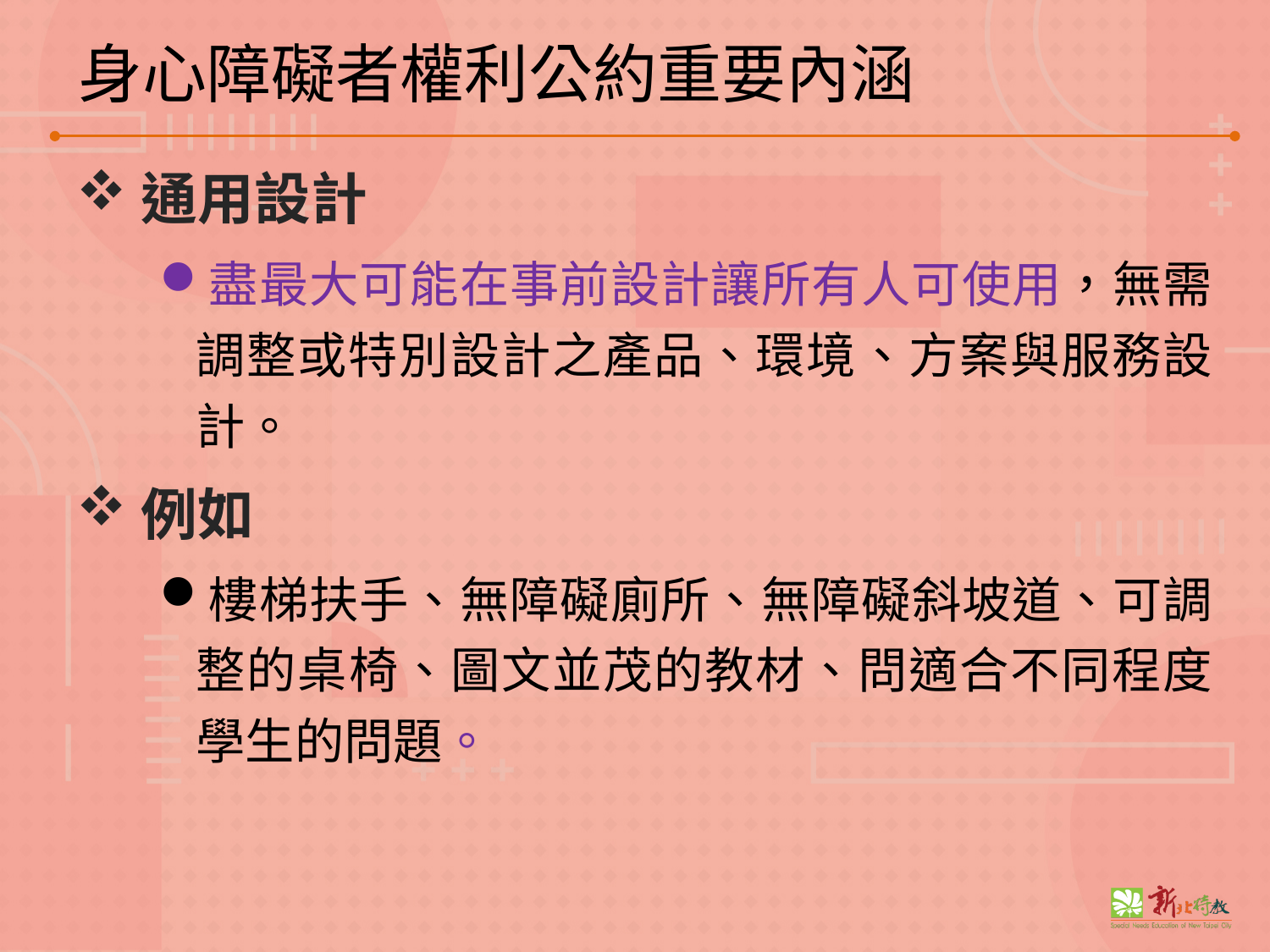

# 身心障礙者權利公約重要內涵
通用設計
盡最大可能在事前設計讓所有人可使用，無需調整或特別設計之產品、環境、方案與服務設計。
例如
樓梯扶手、無障礙廁所、無障礙斜坡道、可調整的桌椅、圖文並茂的教材、問適合不同程度學生的問題。